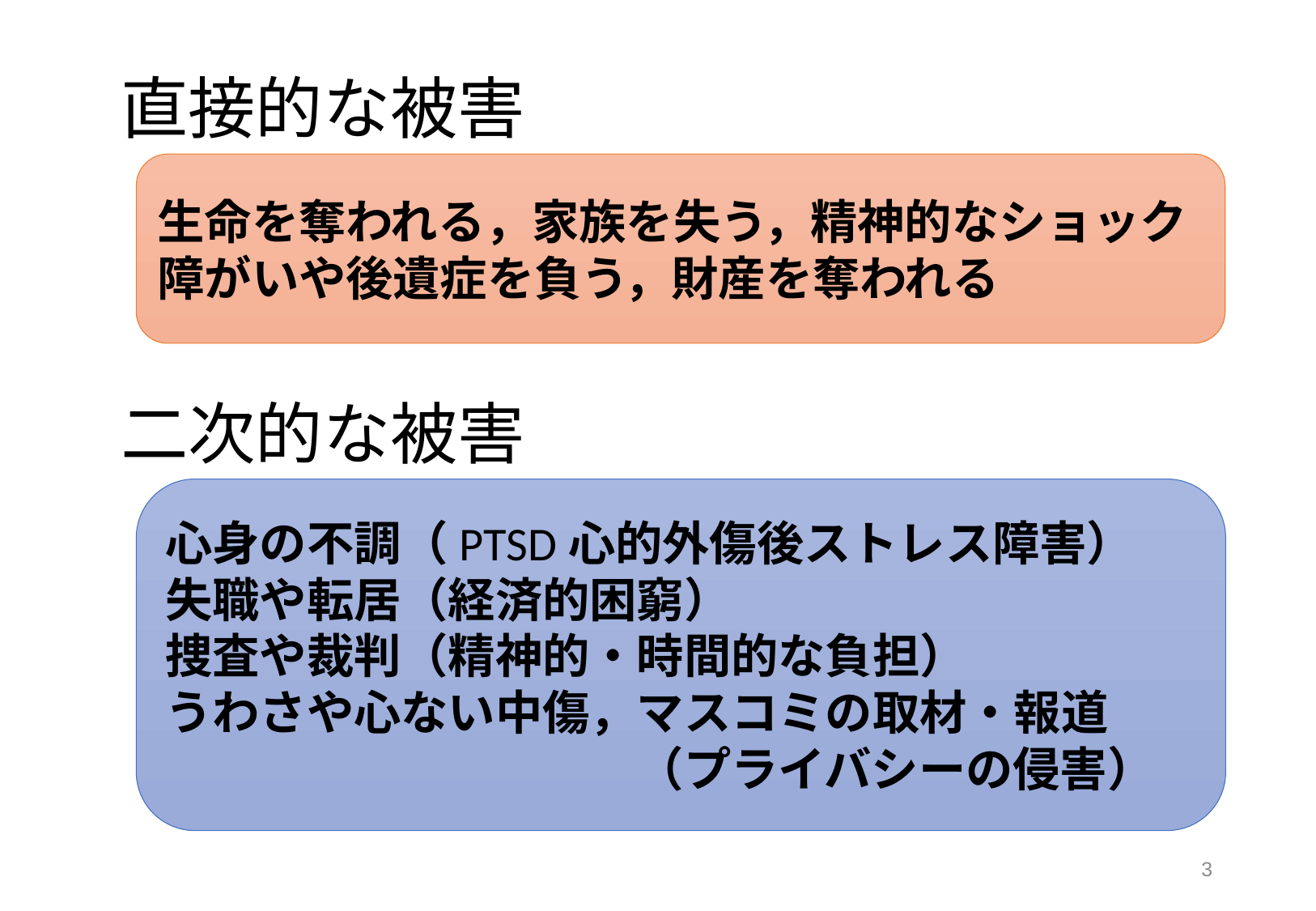

直接的な被害
生命を奪われる，家族を失う，精神的なショック
障がいや後遺症を負う，財産を奪われる
二次的な被害
心身の不調（PTSD心的外傷後ストレス障害）
失職や転居（経済的困窮）
捜査や裁判（精神的・時間的な負担）
うわさや心ない中傷，マスコミの取材・報道
　　　　　　　　　　（プライバシーの侵害）
3